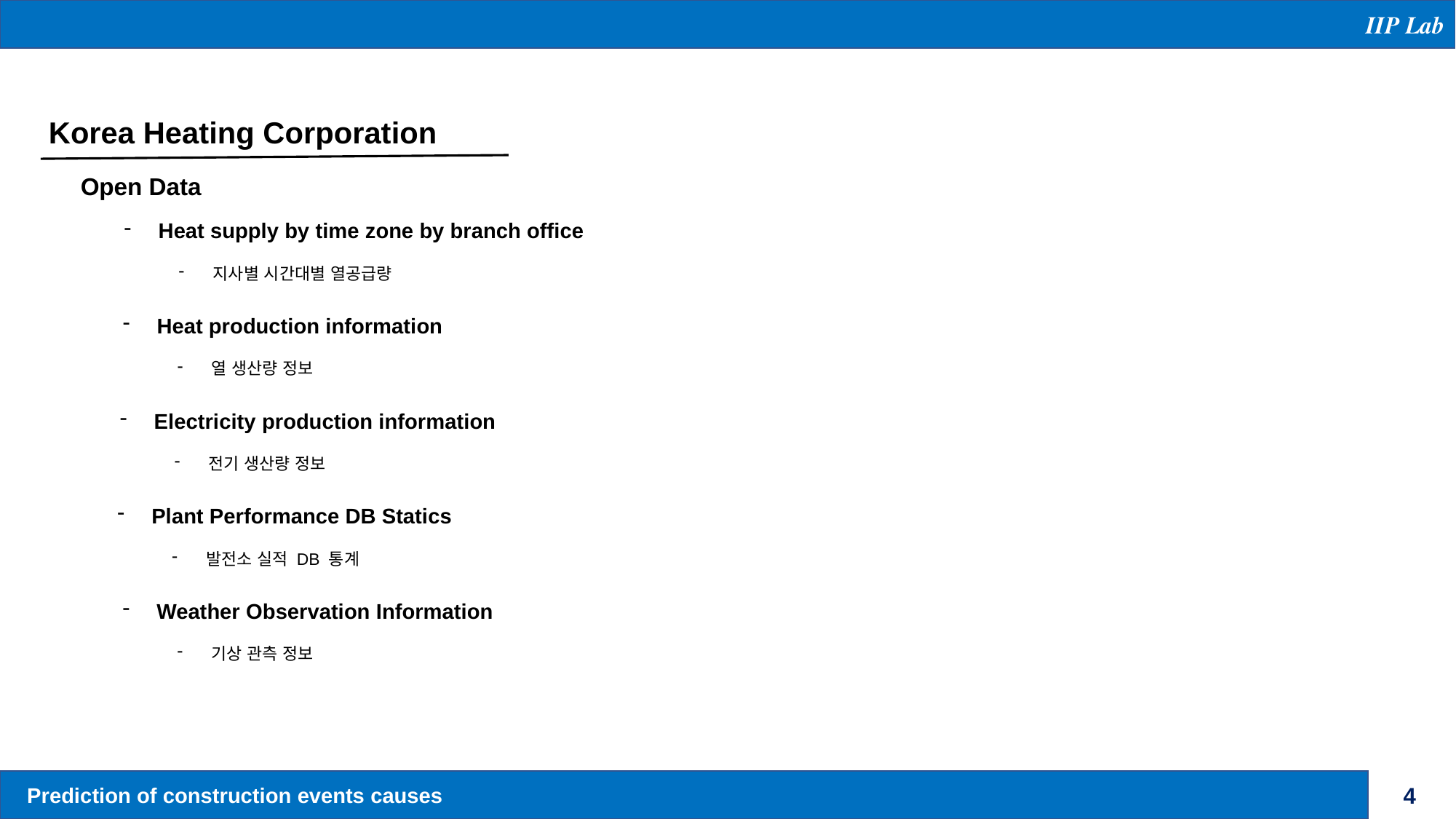

IIP Lab
Korea Heating Corporation
Open Data
Heat supply by time zone by branch office

지사별 시간대별 열공급량
Heat production information

열 생산량 정보
Electricity production information

전기 생산량 정보
Plant Performance DB Statics

발전소 실적 DB 통계
Weather Observation Information

기상 관측 정보

Prediction of construction events causes